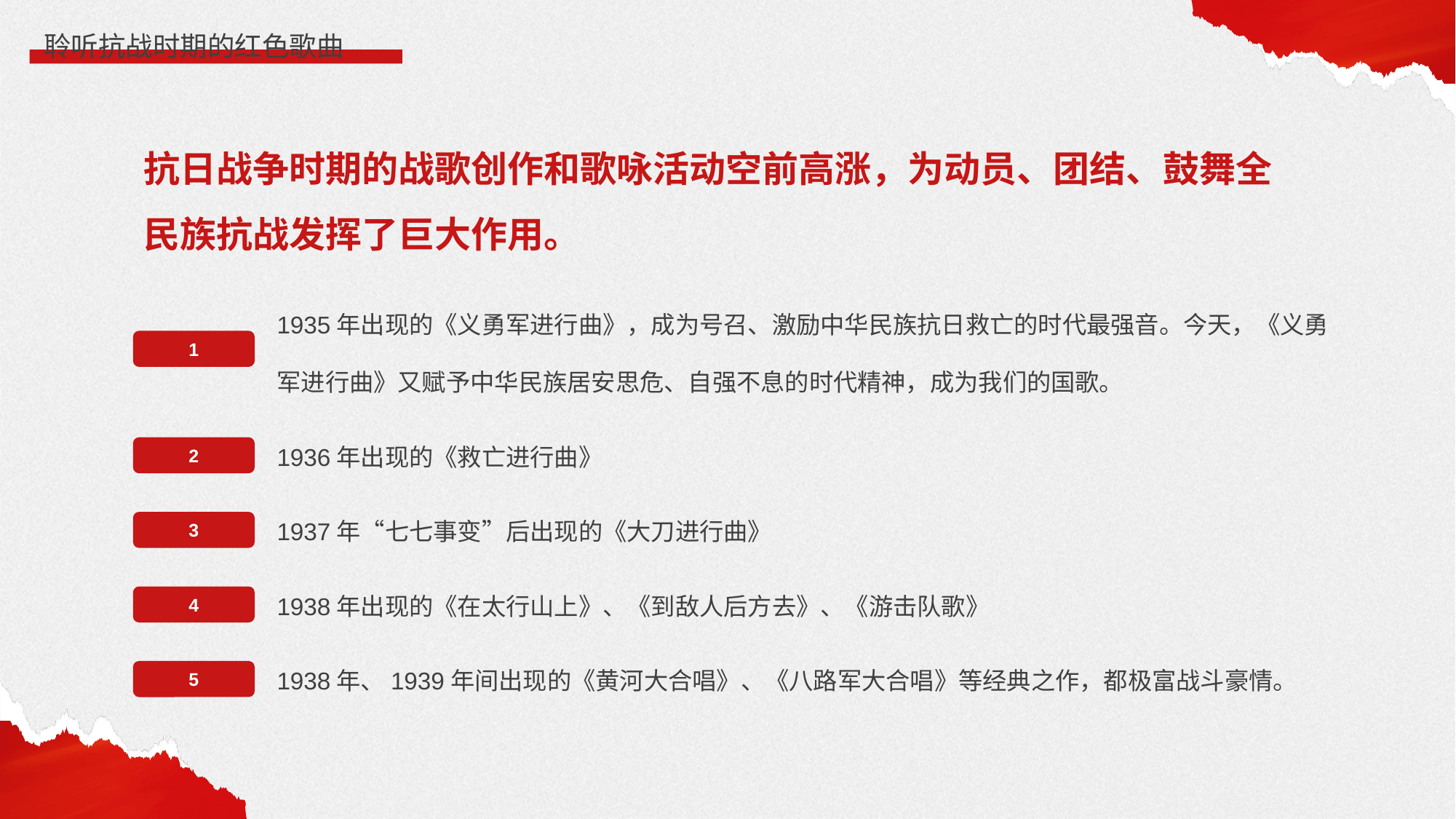

抗日战争时期的战歌创作和歌咏活动空前高涨，为动员、团结、鼓舞全民族抗战发挥了巨大作用。
1935年出现的《义勇军进行曲》，成为号召、激励中华民族抗日救亡的时代最强音。今天，《义勇军进行曲》又赋予中华民族居安思危、自强不息的时代精神，成为我们的国歌。
1
1936年出现的《救亡进行曲》
2
1937年“七七事变”后出现的《大刀进行曲》
3
1938年出现的《在太行山上》、《到敌人后方去》、《游击队歌》
4
1938年、1939年间出现的《黄河大合唱》、《八路军大合唱》等经典之作，都极富战斗豪情。
5